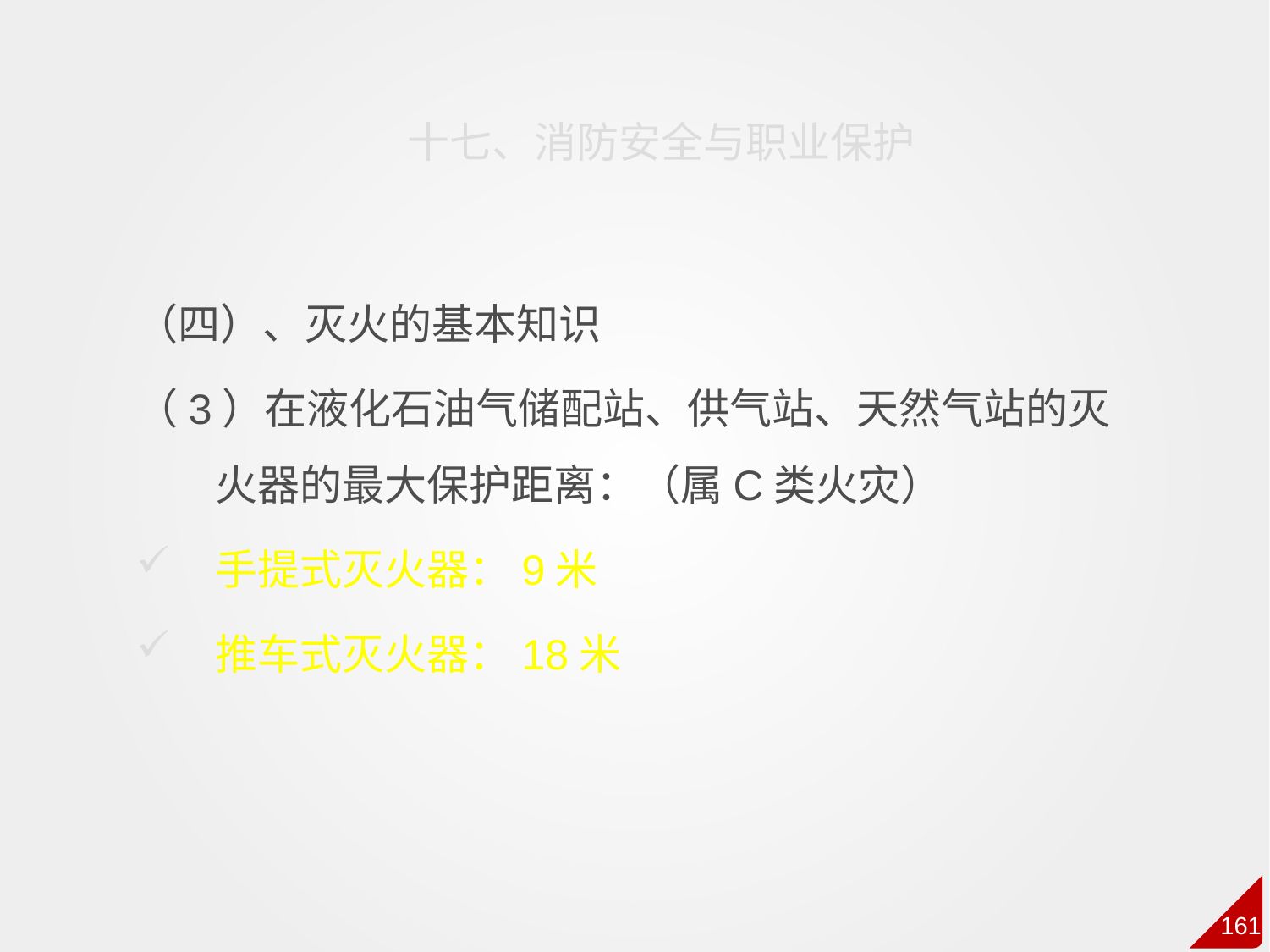

十七、消防安全与职业保护

（四）、灭火的基本知识
（3）在液化石油气储配站、供气站、天然气站的灭火器的最大保护距离：（属C类火灾）
手提式灭火器：9米
推车式灭火器：18米